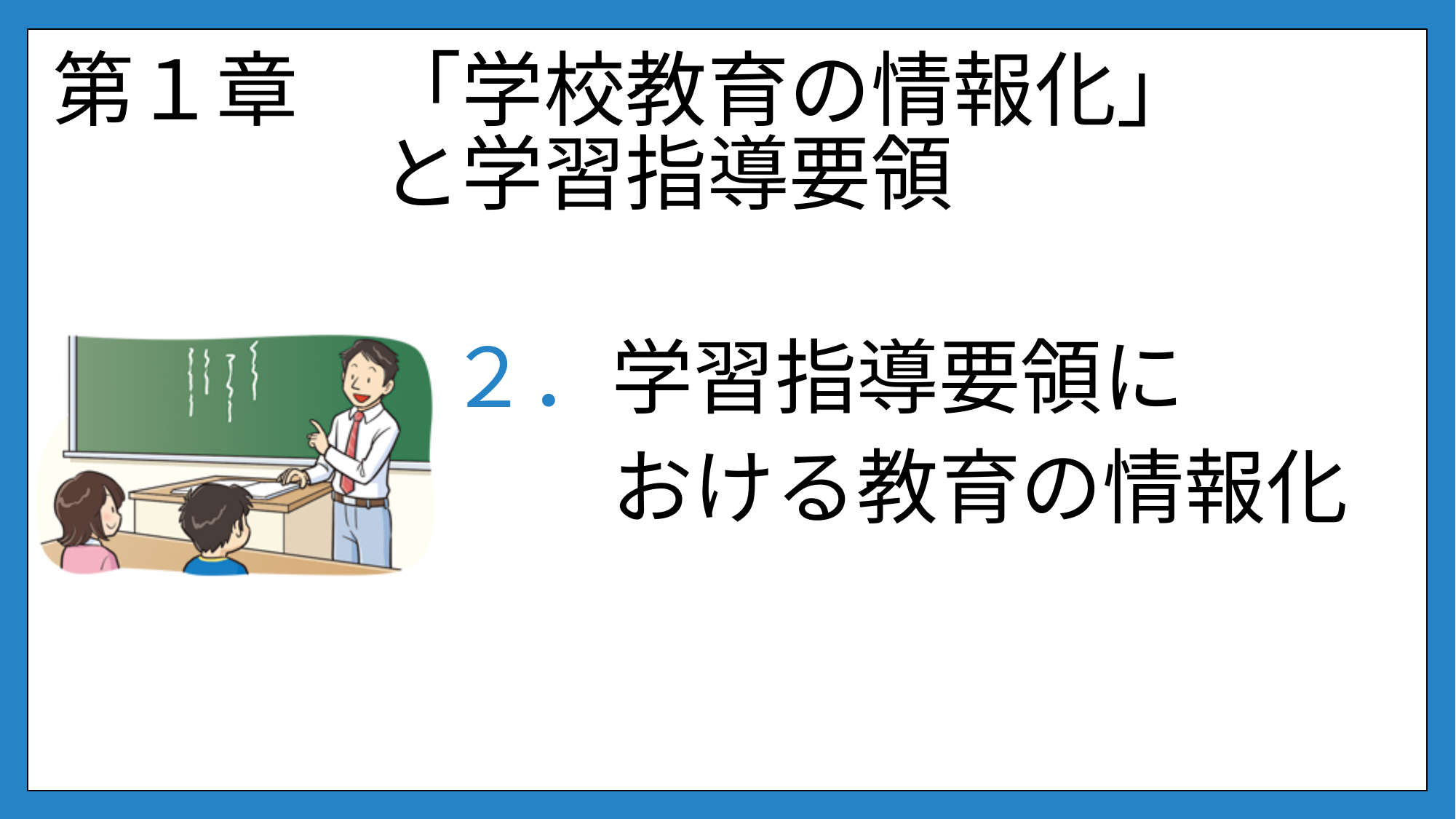

# 第１章　「学校教育の情報化」 　　　　と学習指導要領
２．学習指導要領に
　　おける教育の情報化